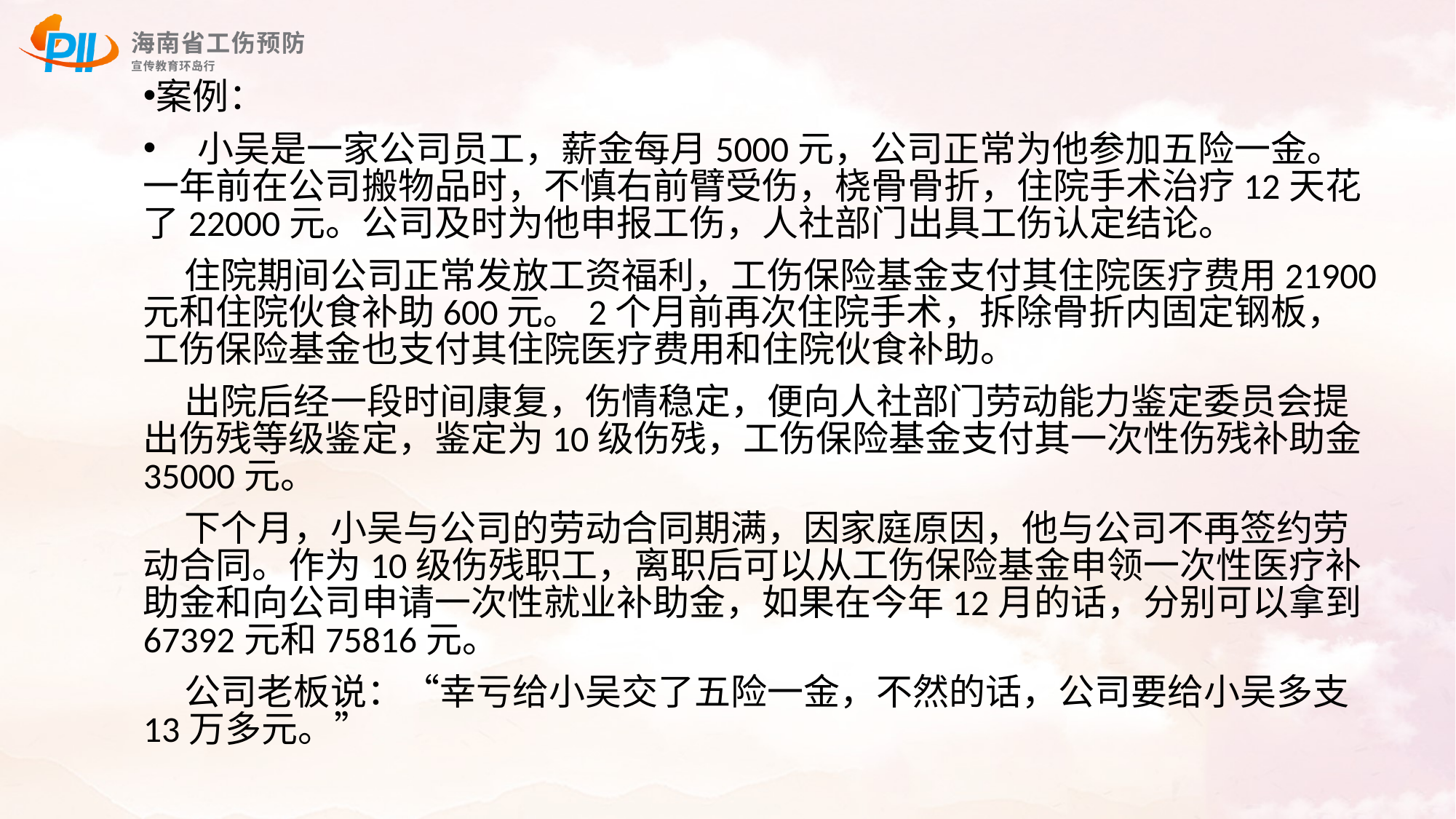

#
案例：
    小吴是一家公司员工，薪金每月5000元，公司正常为他参加五险一金。一年前在公司搬物品时，不慎右前臂受伤，桡骨骨折，住院手术治疗12天花了22000元。公司及时为他申报工伤，人社部门出具工伤认定结论。
    住院期间公司正常发放工资福利，工伤保险基金支付其住院医疗费用21900元和住院伙食补助600元。2个月前再次住院手术，拆除骨折内固定钢板，工伤保险基金也支付其住院医疗费用和住院伙食补助。
    出院后经一段时间康复，伤情稳定，便向人社部门劳动能力鉴定委员会提出伤残等级鉴定，鉴定为10级伤残，工伤保险基金支付其一次性伤残补助金35000元。
    下个月，小吴与公司的劳动合同期满，因家庭原因，他与公司不再签约劳动合同。作为10级伤残职工，离职后可以从工伤保险基金申领一次性医疗补助金和向公司申请一次性就业补助金，如果在今年12月的话，分别可以拿到67392元和75816元。
    公司老板说：“幸亏给小吴交了五险一金，不然的话，公司要给小吴多支13万多元。”